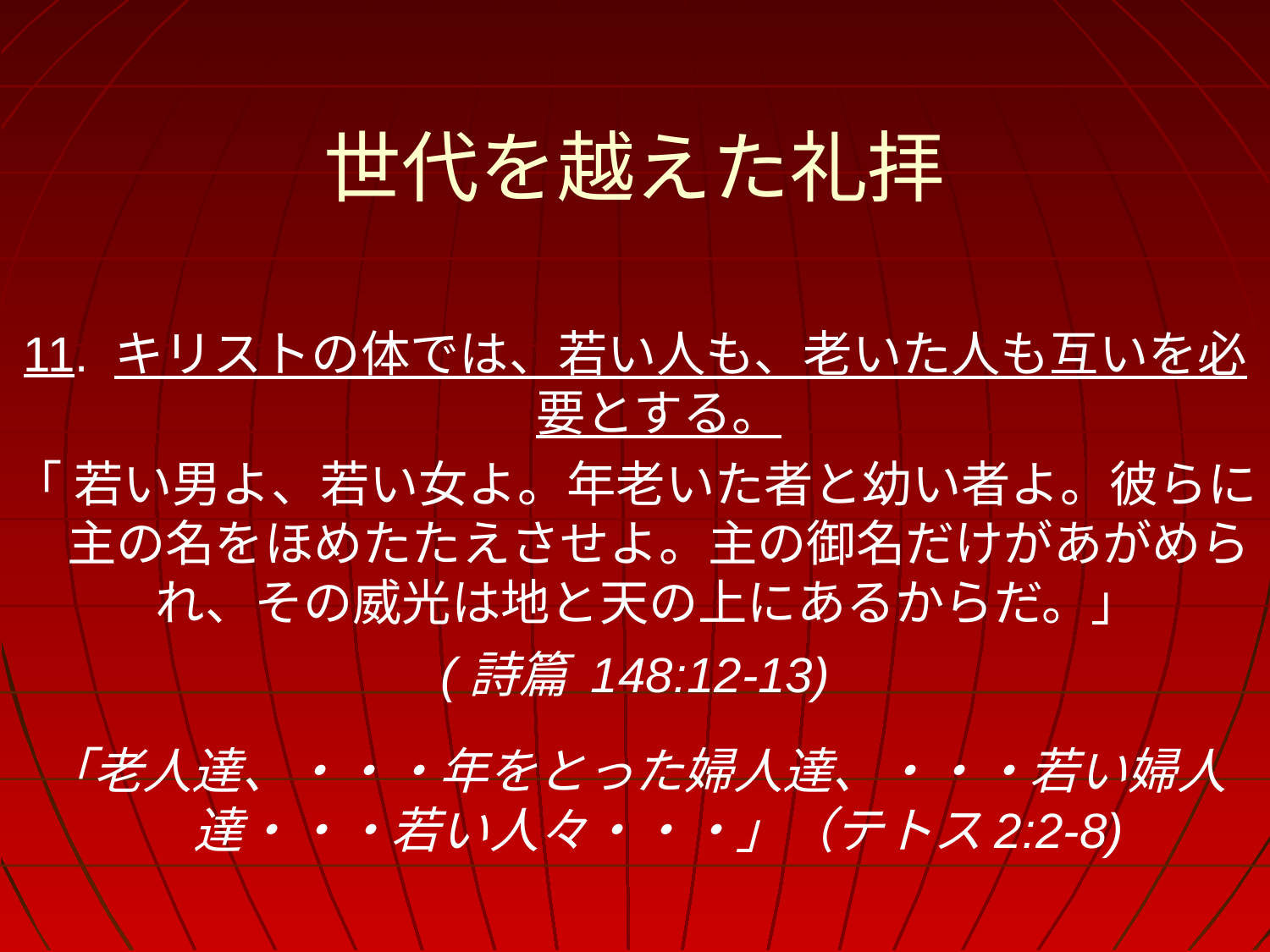

世代を越えた礼拝
11. キリストの体では、若い人も、老いた人も互いを必要とする。
「 若い男よ、若い女よ。年老いた者と幼い者よ。彼らに主の名をほめたたえさせよ。主の御名だけがあがめられ、その威光は地と天の上にあるからだ。」
(詩篇 148:12-13)

「老人達、・・・年をとった婦人達、・・・若い婦人達・・・若い人々・・・」（テトス2:2-8)